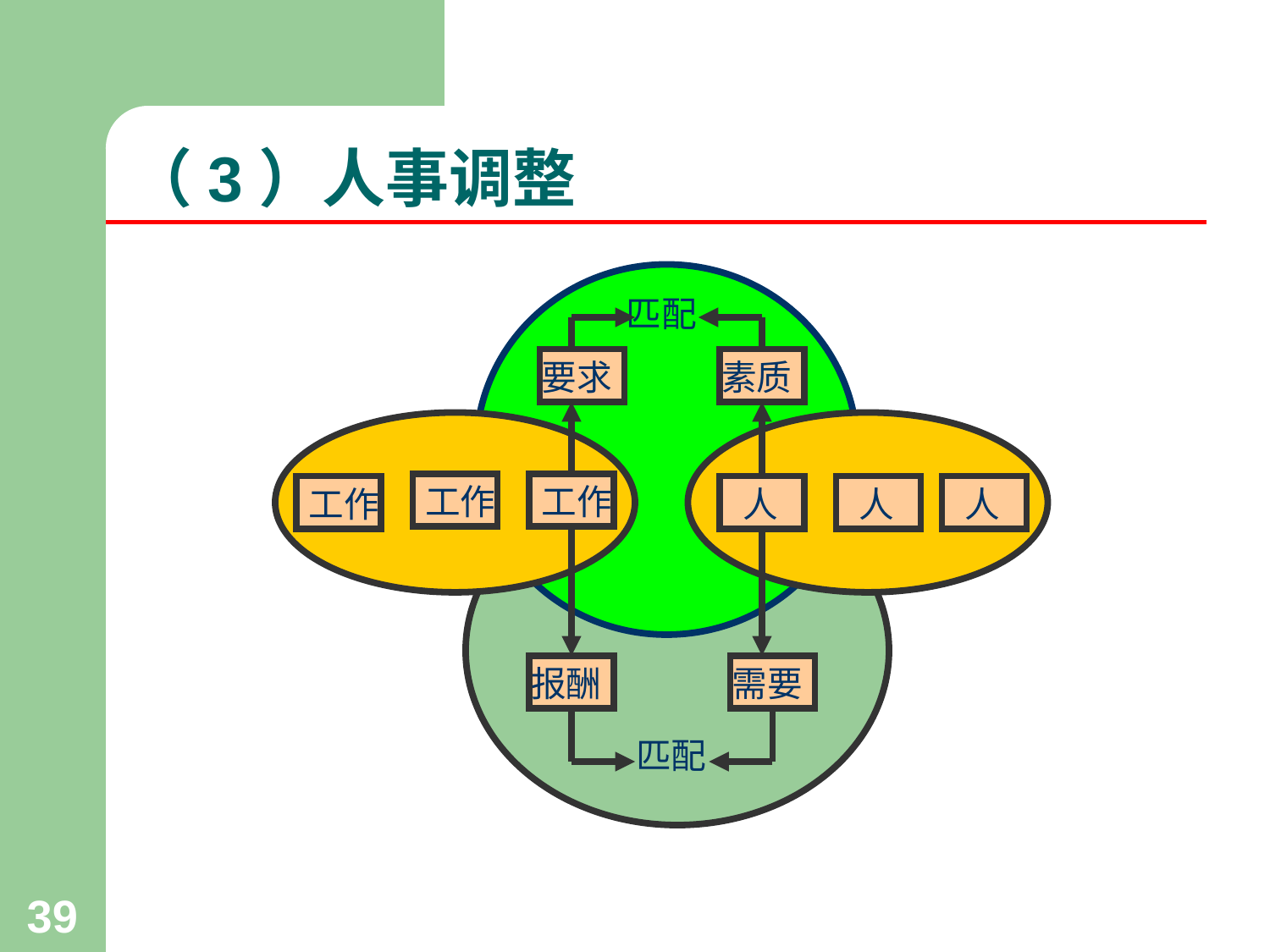

（3）人事调整

匹配
要求

素质

工作

工作

工作

人

人

人
报酬

需要

匹配
# 39